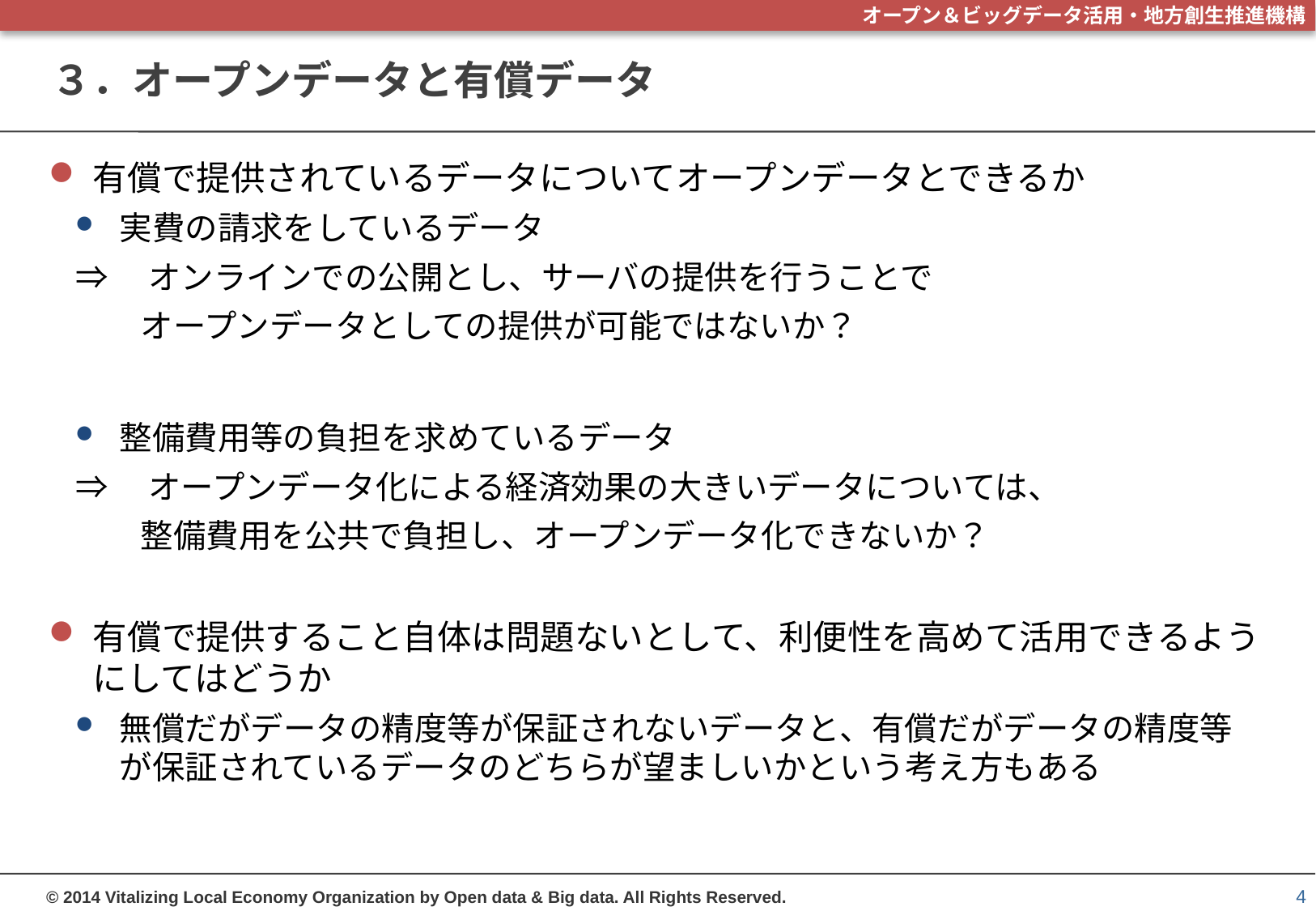

# ３．オープンデータと有償データ
有償で提供されているデータについてオープンデータとできるか
実費の請求をしているデータ
		⇒　オンラインでの公開とし、サーバの提供を行うことで
		　　オープンデータとしての提供が可能ではないか？

整備費用等の負担を求めているデータ
		⇒　オープンデータ化による経済効果の大きいデータについては、
		　　整備費用を公共で負担し、オープンデータ化できないか？

有償で提供すること自体は問題ないとして、利便性を高めて活用できるようにしてはどうか
無償だがデータの精度等が保証されないデータと、有償だがデータの精度等が保証されているデータのどちらが望ましいかという考え方もある

4